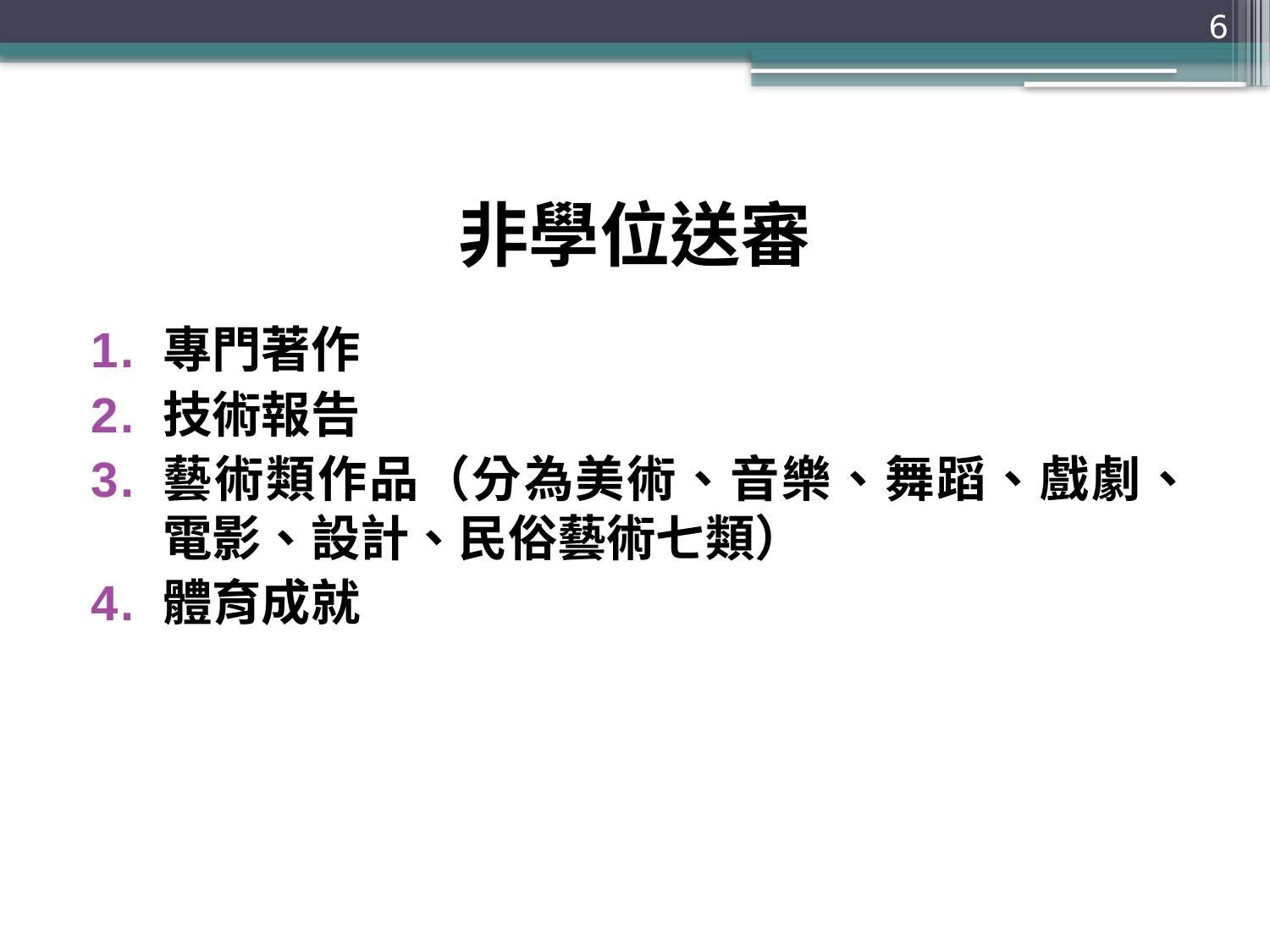

6
# 非學位送審
專門著作
技術報告
藝術類作品（分為美術、音樂、舞蹈、戲劇、電影、設計、民俗藝術七類）
體育成就